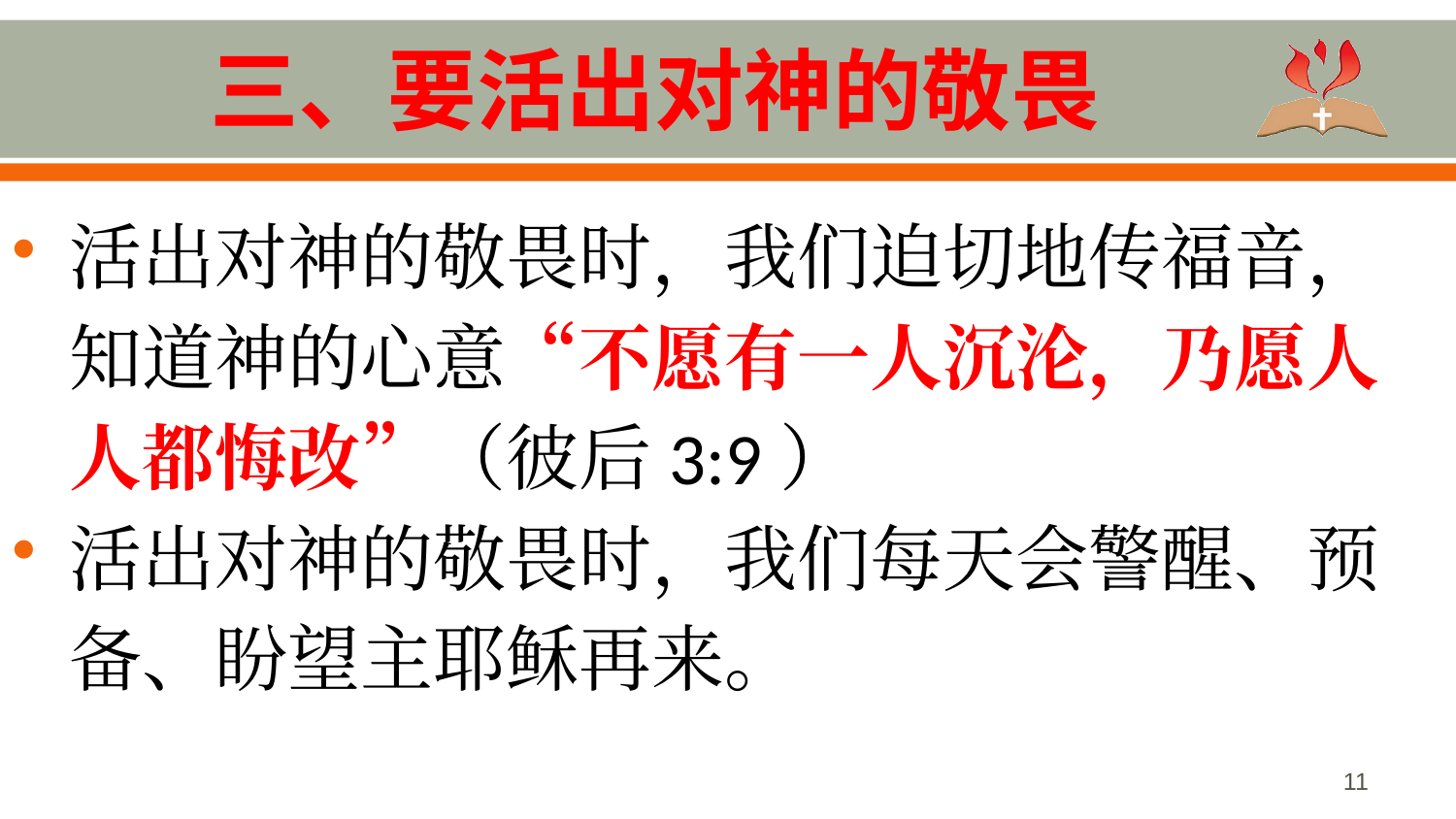

# 三、要活出对神的敬畏
活出对神的敬畏时，我们迫切地传福音，知道神的心意“不愿有一人沉沦，乃愿人人都悔改”（彼后3:9）
活出对神的敬畏时，我们每天会警醒、预备、盼望主耶稣再来。

11